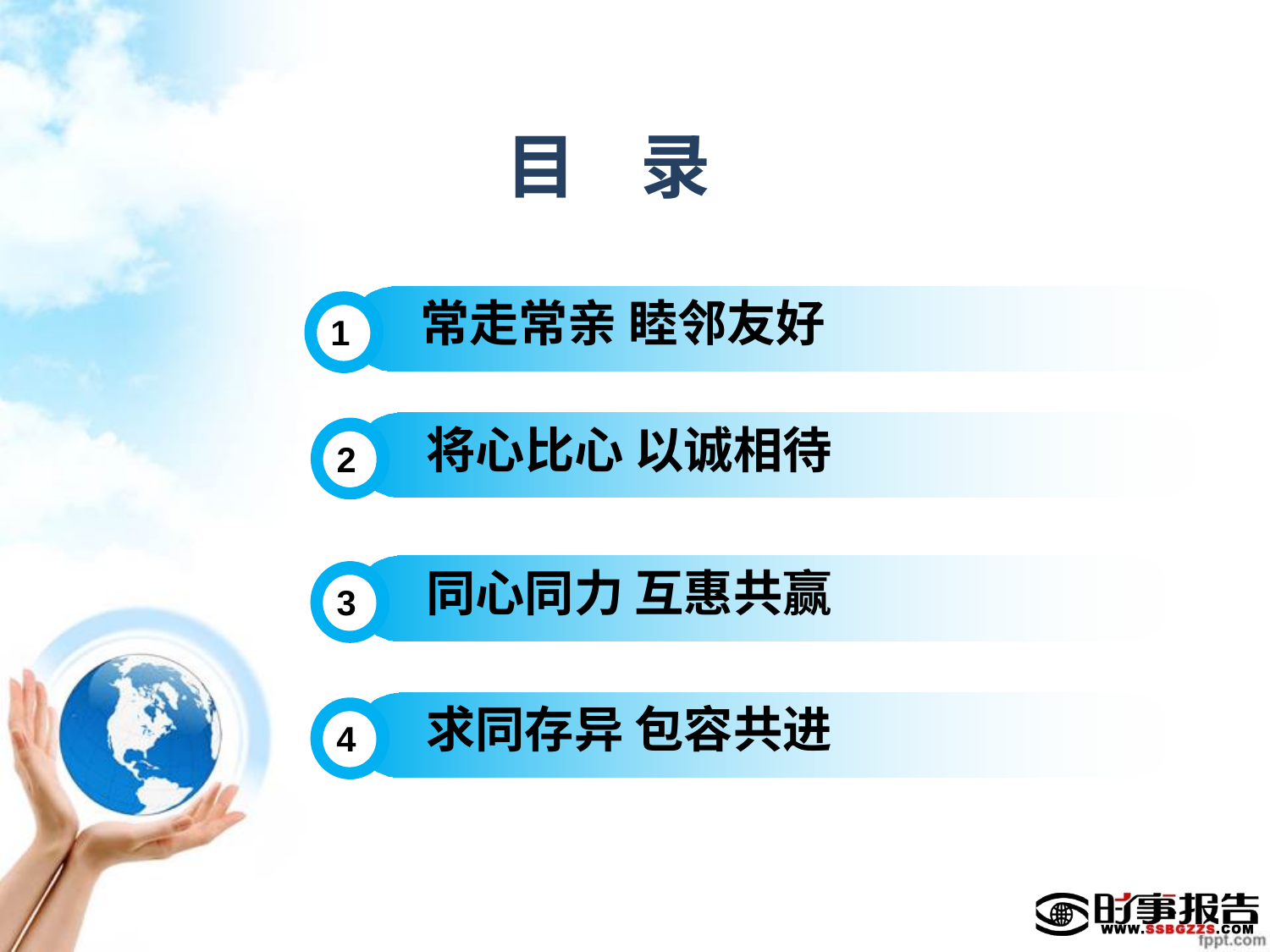

目    录

常走常亲 睦邻友好

1

将心比心 以诚相待

2

同心同力 互惠共赢

3

求同存异 包容共进

4